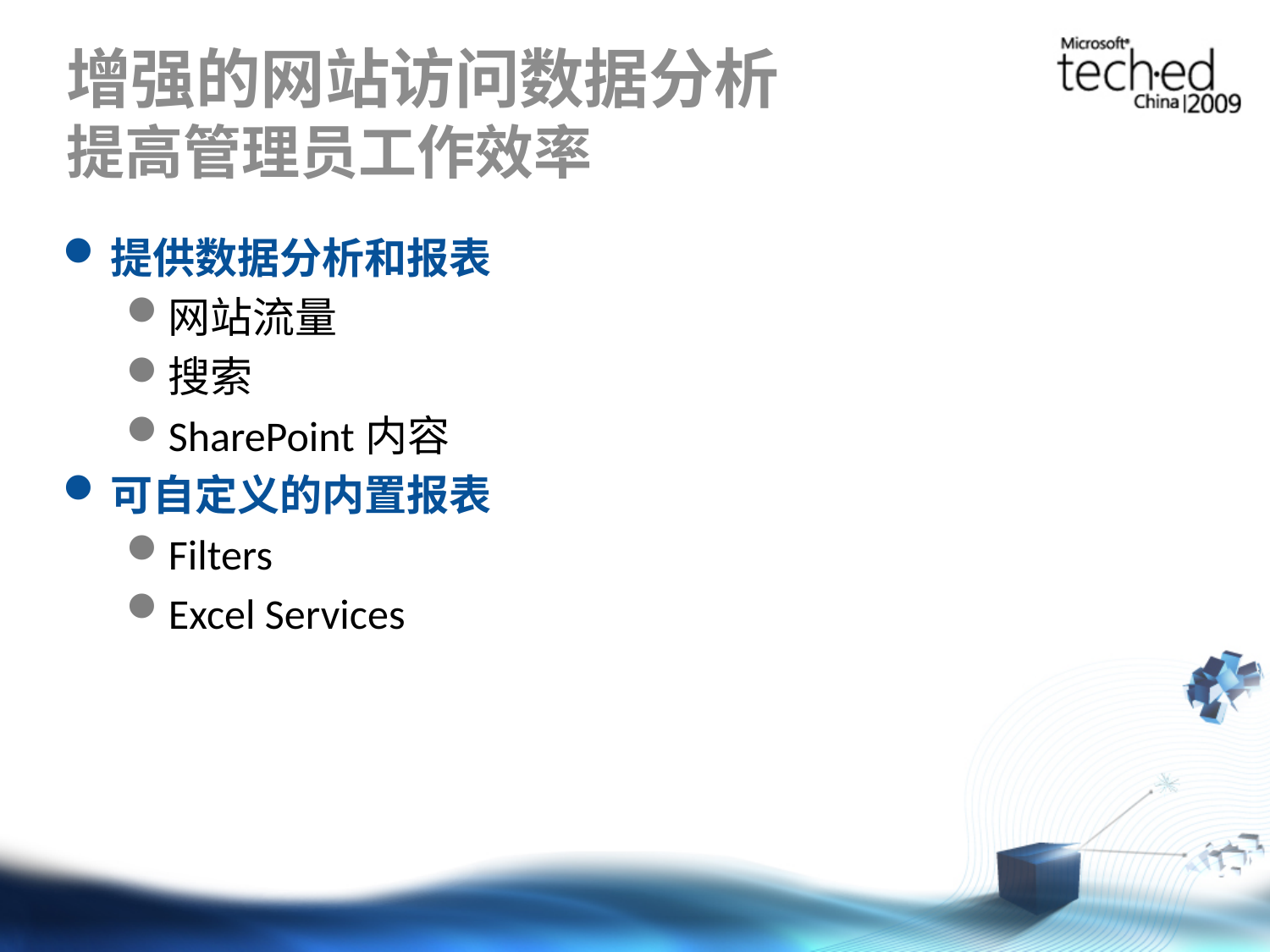

# 增强的网站访问数据分析 提高管理员工作效率
提供数据分析和报表
网站流量
搜索
SharePoint内容
可自定义的内置报表
Filters
Excel Services